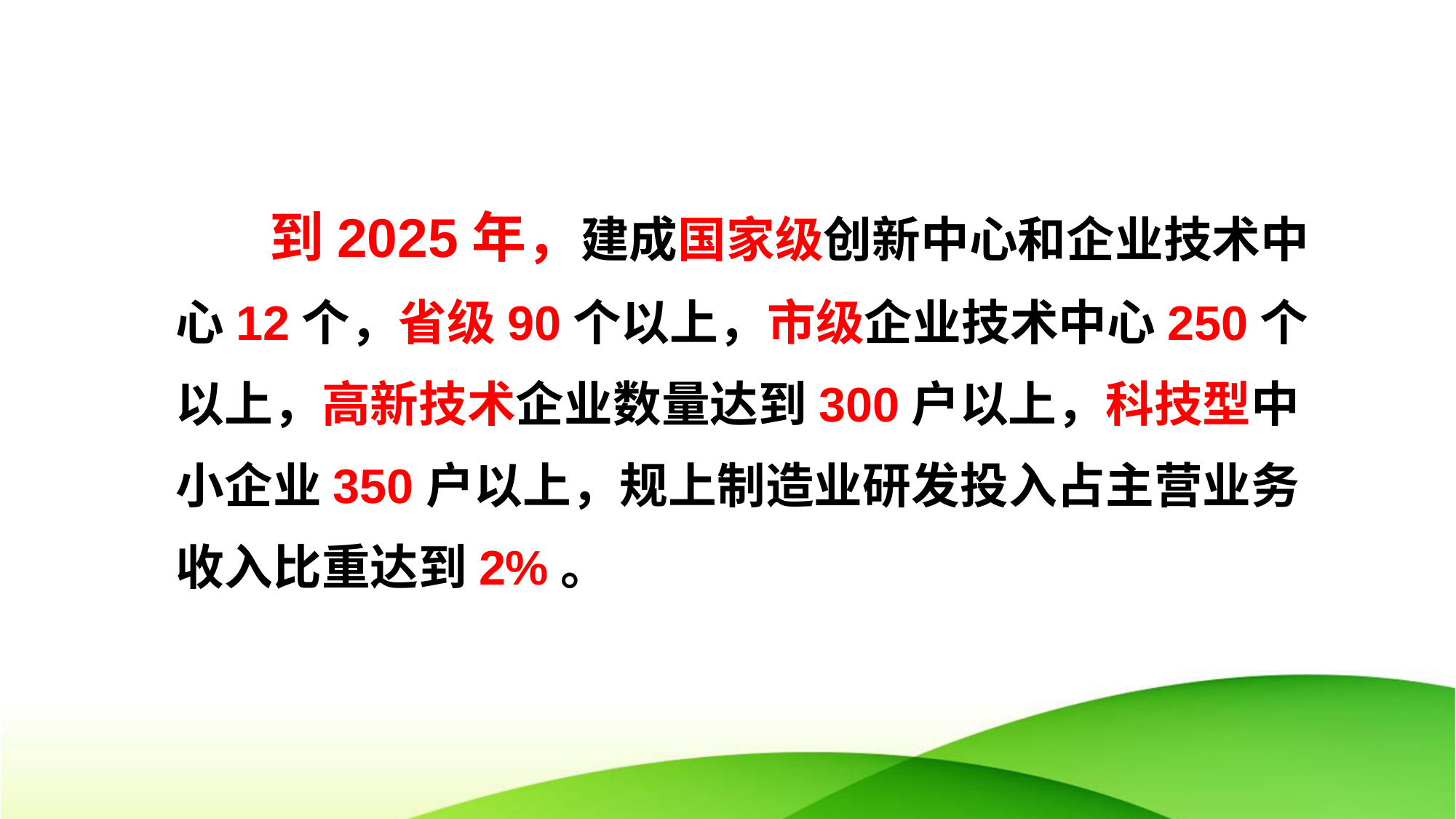

到2025年，建成国家级创新中心和企业技术中心12个，省级90个以上，市级企业技术中心250个以上，高新技术企业数量达到300户以上，科技型中小企业350户以上，规上制造业研发投入占主营业务收入比重达到2%。